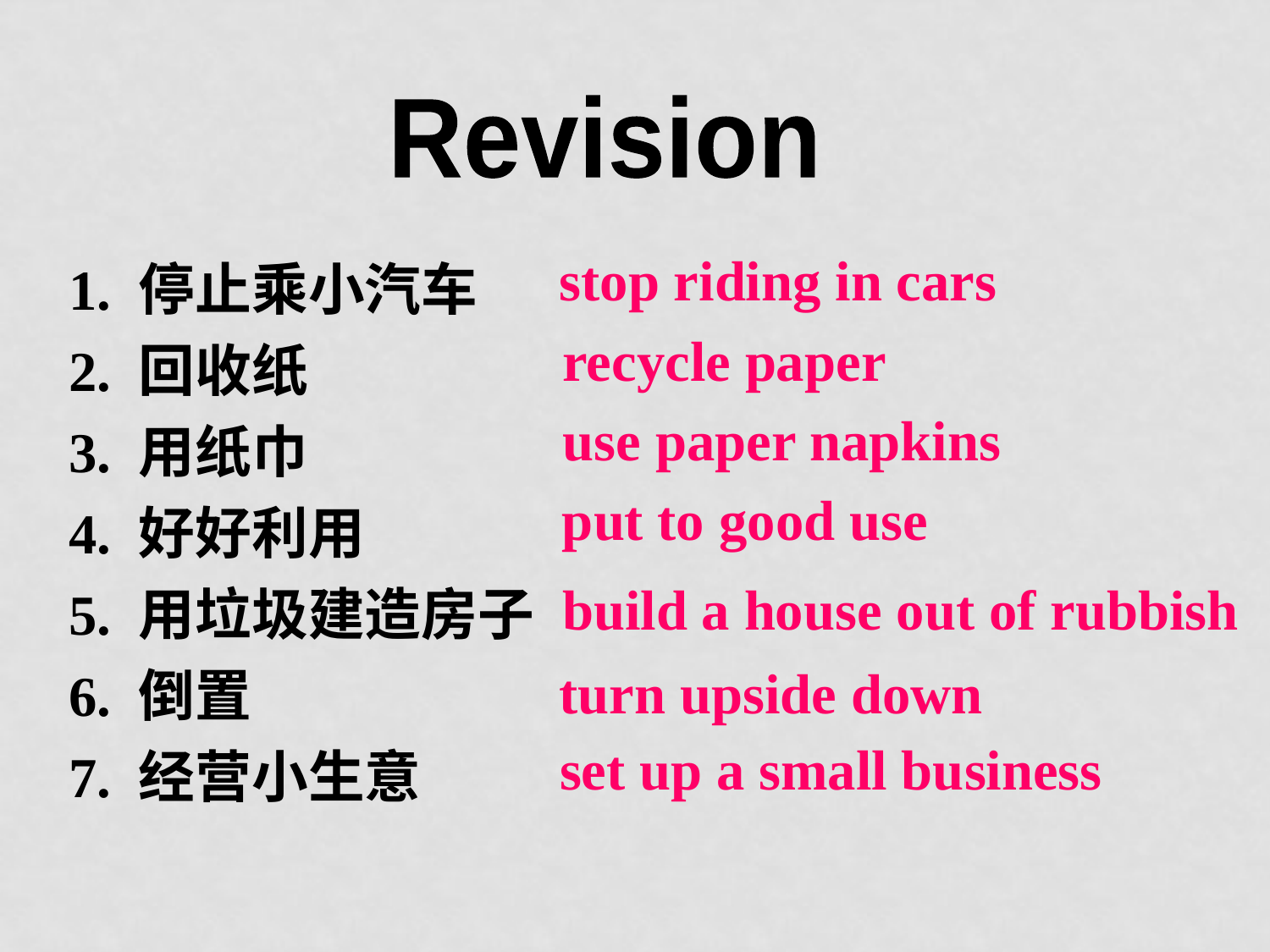

Revision
stop riding in cars
1. 停止乘小汽车
2. 回收纸
3. 用纸巾
4. 好好利用
5. 用垃圾建造房子
6. 倒置
7. 经营小生意
recycle paper
use paper napkins
put to good use
build a house out of rubbish
turn upside down
set up a small business